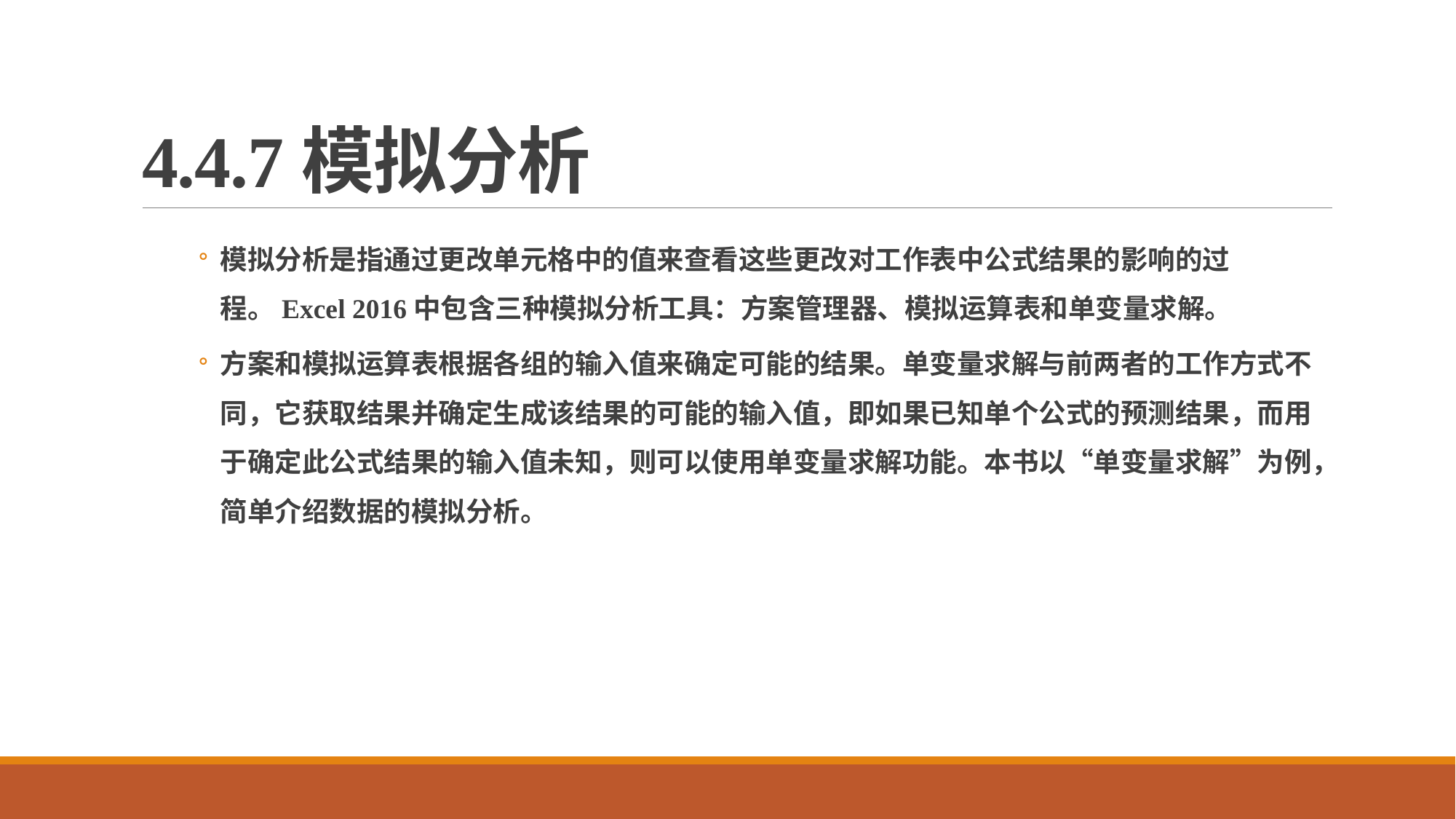

# 4.4.7模拟分析
模拟分析是指通过更改单元格中的值来查看这些更改对工作表中公式结果的影响的过程。Excel 2016中包含三种模拟分析工具：方案管理器、模拟运算表和单变量求解。
方案和模拟运算表根据各组的输入值来确定可能的结果。单变量求解与前两者的工作方式不同，它获取结果并确定生成该结果的可能的输入值，即如果已知单个公式的预测结果，而用于确定此公式结果的输入值未知，则可以使用单变量求解功能。本书以“单变量求解”为例，简单介绍数据的模拟分析。